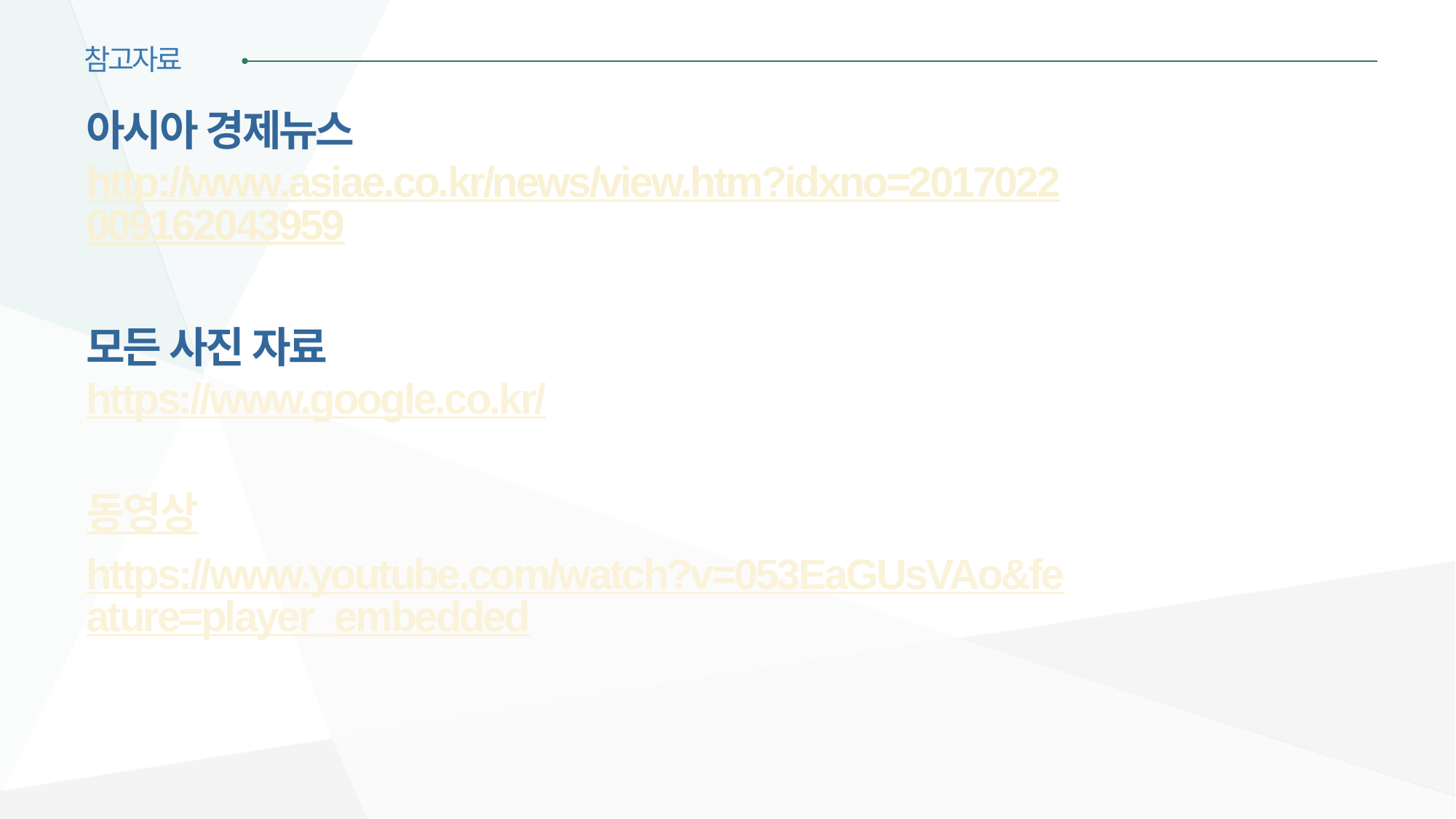

참고자료
아시아 경제뉴스 http://www.asiae.co.kr/news/view.htm?idxno=2017022009162043959
모든 사진 자료
https://www.google.co.kr/
동영상
https://www.youtube.com/watch?v=053EaGUsVAo&feature=player_embedded